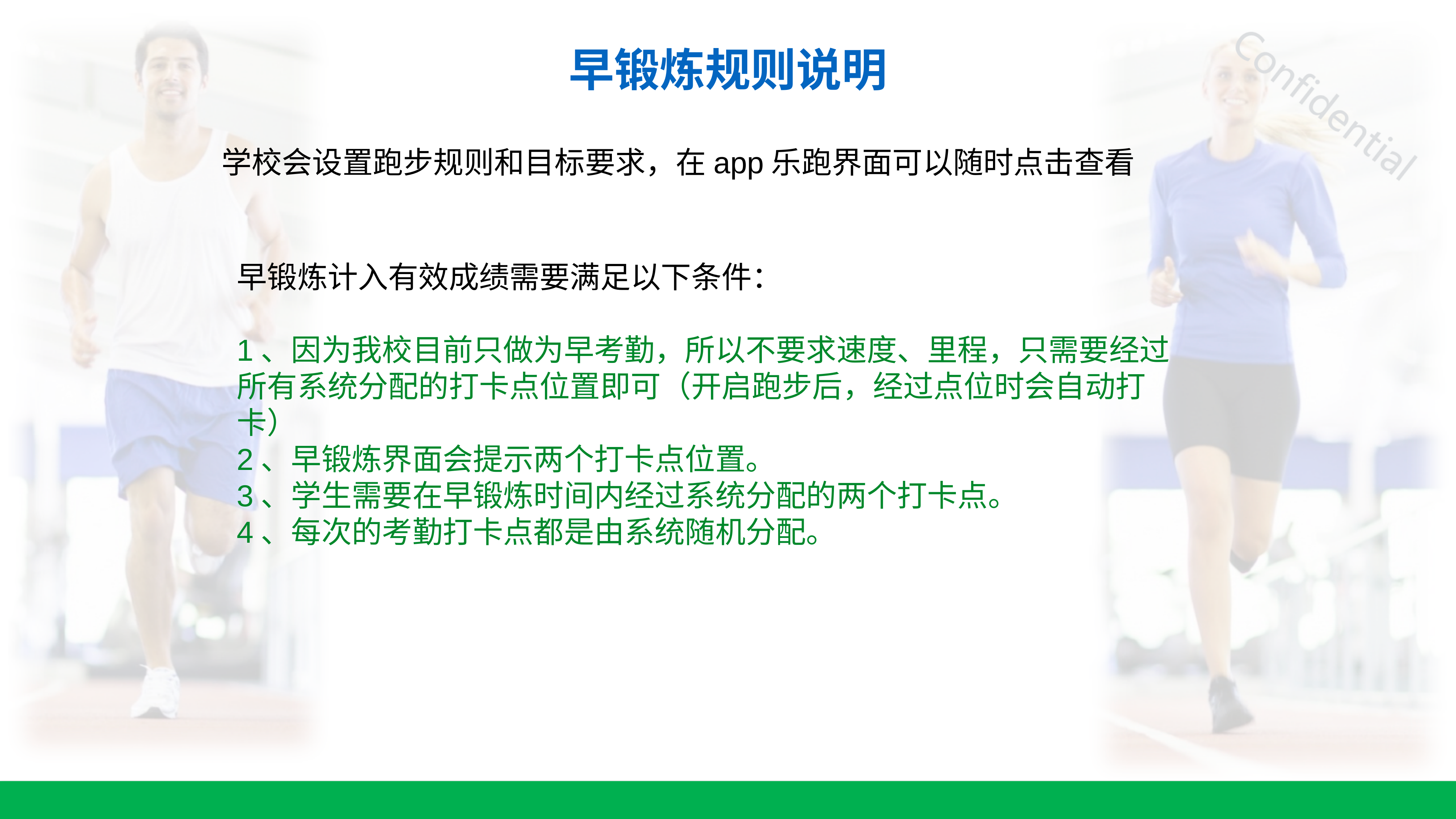

# 早锻炼规则说明
学校会设置跑步规则和目标要求，在app乐跑界面可以随时点击查看
早锻炼计入有效成绩需要满足以下条件：

1、因为我校目前只做为早考勤，所以不要求速度、里程，只需要经过所有系统分配的打卡点位置即可（开启跑步后，经过点位时会自动打卡）
2、早锻炼界面会提示两个打卡点位置。
3、学生需要在早锻炼时间内经过系统分配的两个打卡点。
4、每次的考勤打卡点都是由系统随机分配。